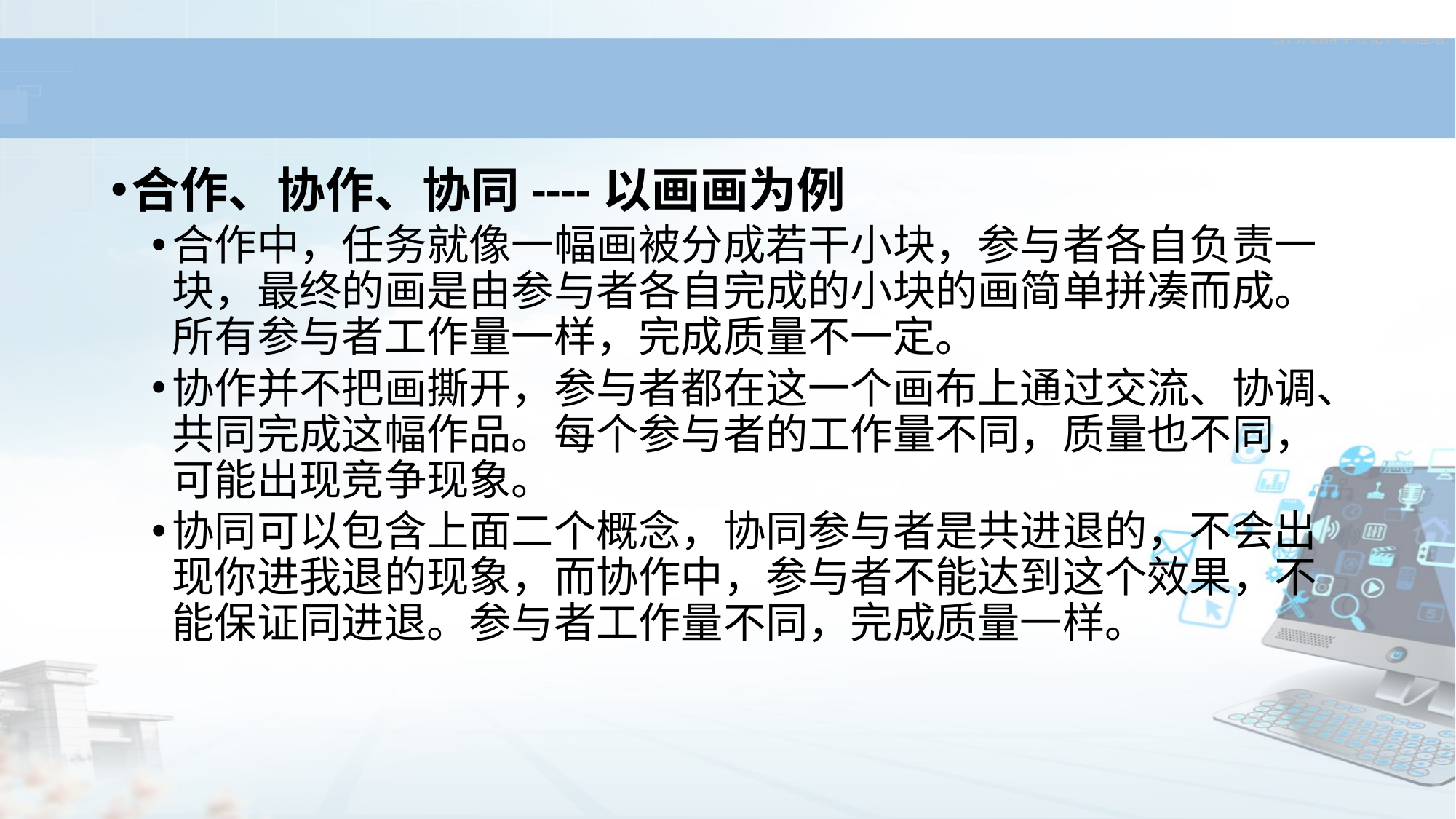

#
合作、协作、协同----以画画为例
合作中，任务就像一幅画被分成若干小块，参与者各自负责一块，最终的画是由参与者各自完成的小块的画简单拼凑而成。所有参与者工作量一样，完成质量不一定。
协作并不把画撕开，参与者都在这一个画布上通过交流、协调、共同完成这幅作品。每个参与者的工作量不同，质量也不同，可能出现竞争现象。
协同可以包含上面二个概念，协同参与者是共进退的，不会出现你进我退的现象，而协作中，参与者不能达到这个效果，不能保证同进退。参与者工作量不同，完成质量一样。